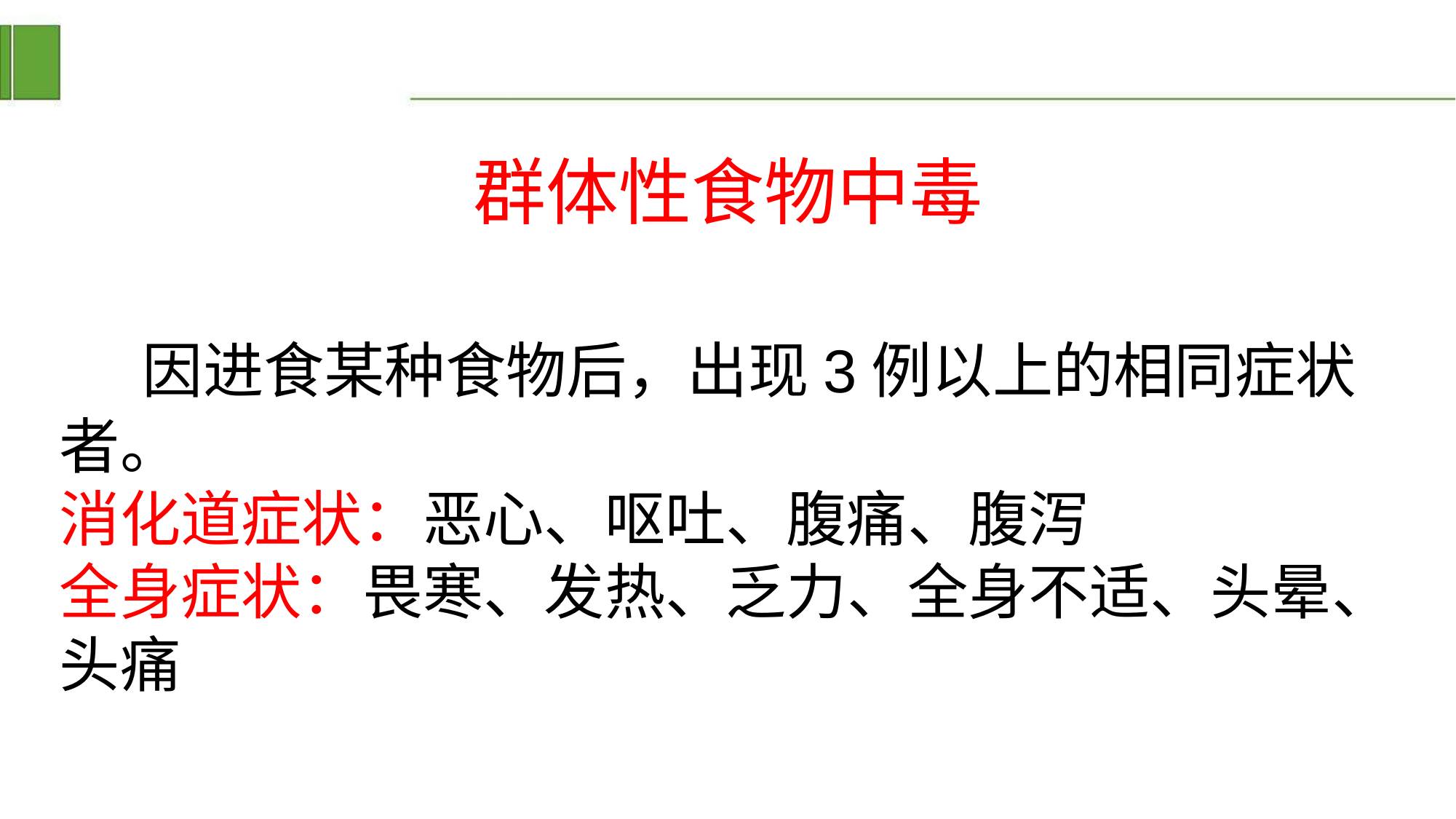

群体性食物中毒

    因进食某种食物后，出现3例以上的相同症状者。
消化道症状：恶心、呕吐、腹痛、腹泻
全身症状：畏寒、发热、乏力、全身不适、头晕、头痛